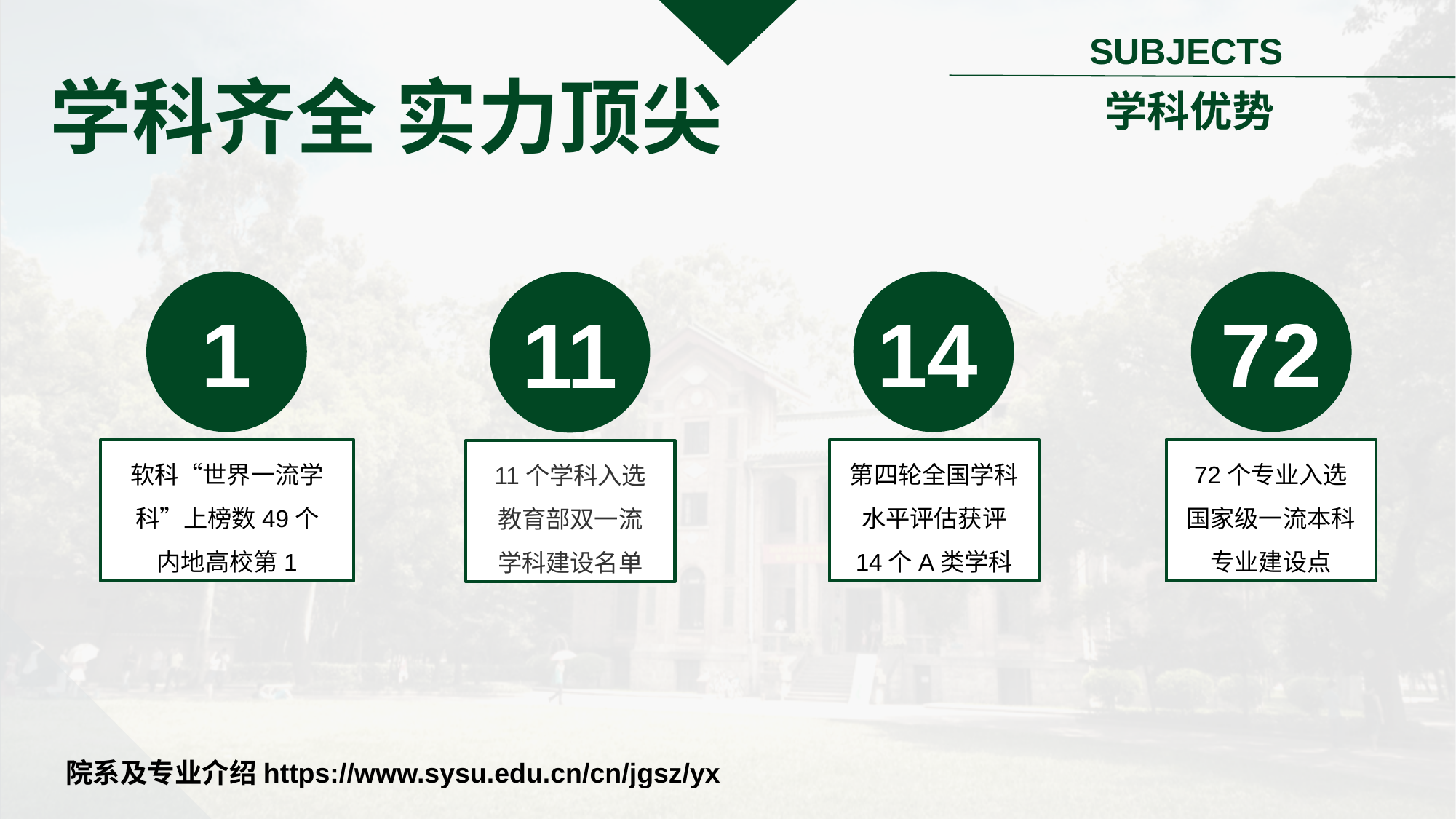

SUBJECTS
学科优势
学科齐全 实力顶尖

1
软科“世界一流学科”上榜数49个
内地高校第1

14
第四轮全国学科水平评估获评
14个A类学科

72
72个专业入选
国家级一流本科专业建设点

11
11个学科入选
教育部双一流
学科建设名单

院系及专业介绍https://www.sysu.edu.cn/cn/jgsz/yx